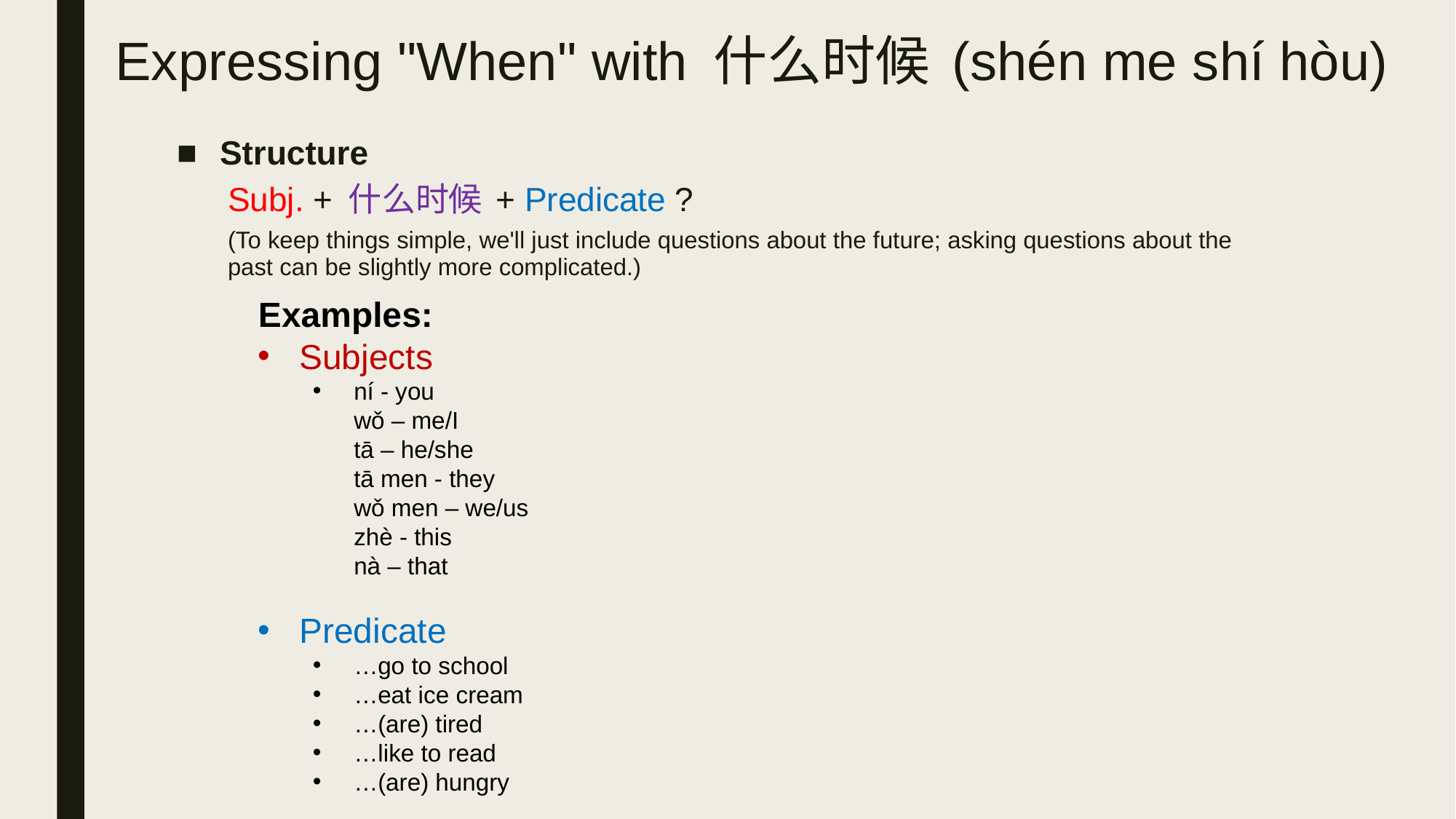

# Expressing "When" with 什么时候 (shén me shí hòu)
Structure
	Subj. + 什么时候 + Predicate ?
(To keep things simple, we'll just include questions about the future; asking questions about the past can be slightly more complicated.)

Examples:
Subjects
ní - you
wǒ – me/I
tā – he/she
tā men - they
wǒ men – we/us
zhè - this
nà – that

Predicate
…go to school
…eat ice cream
…(are) tired
…like to read
…(are) hungry